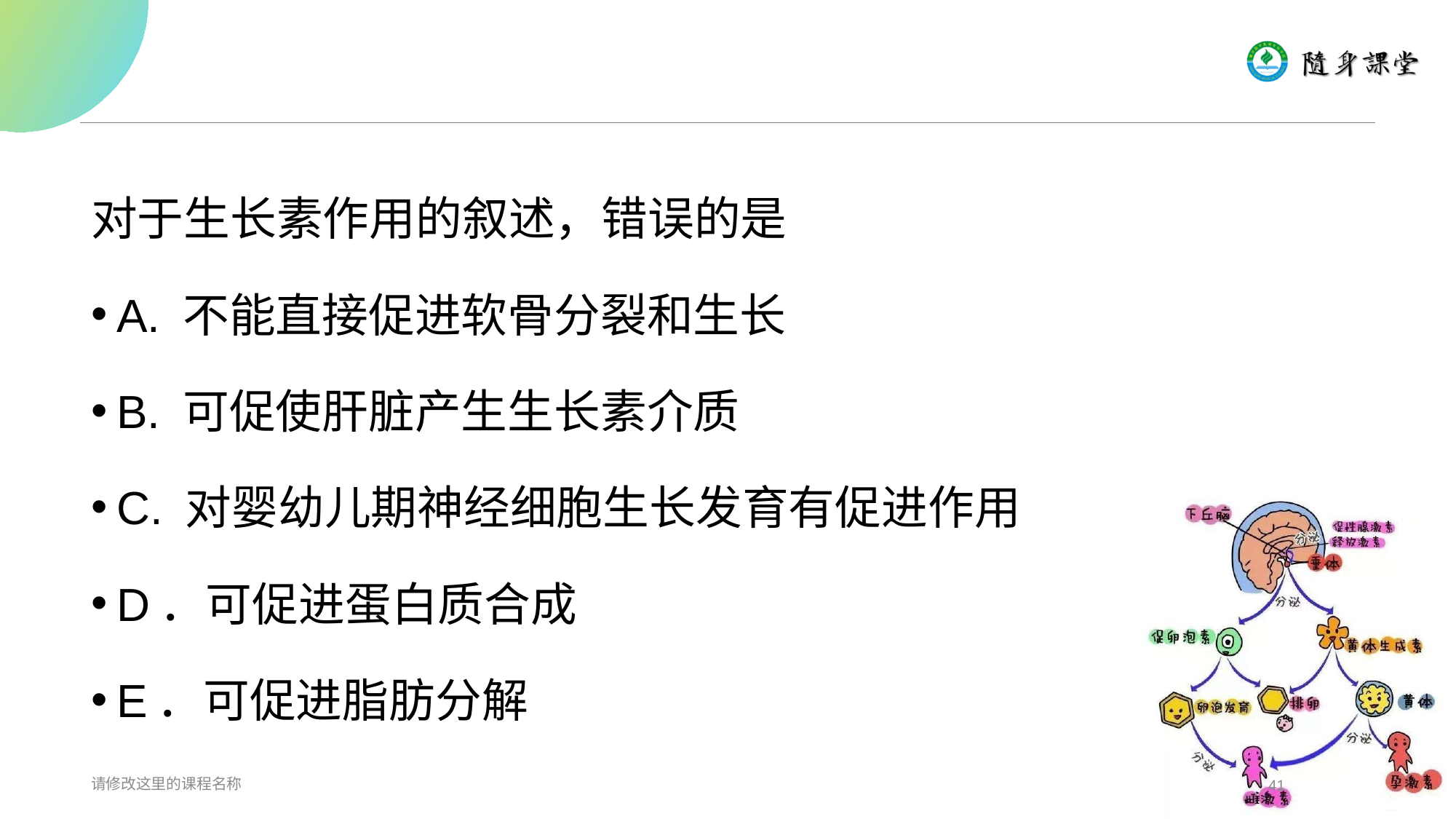

#
对于生长素作用的叙述，错误的是
A. 不能直接促进软骨分裂和生长
B. 可促使肝脏产生生长素介质
C. 对婴幼儿期神经细胞生长发育有促进作用
D．可促进蛋白质合成
E．可促进脂肪分解
请修改这里的课程名称
41